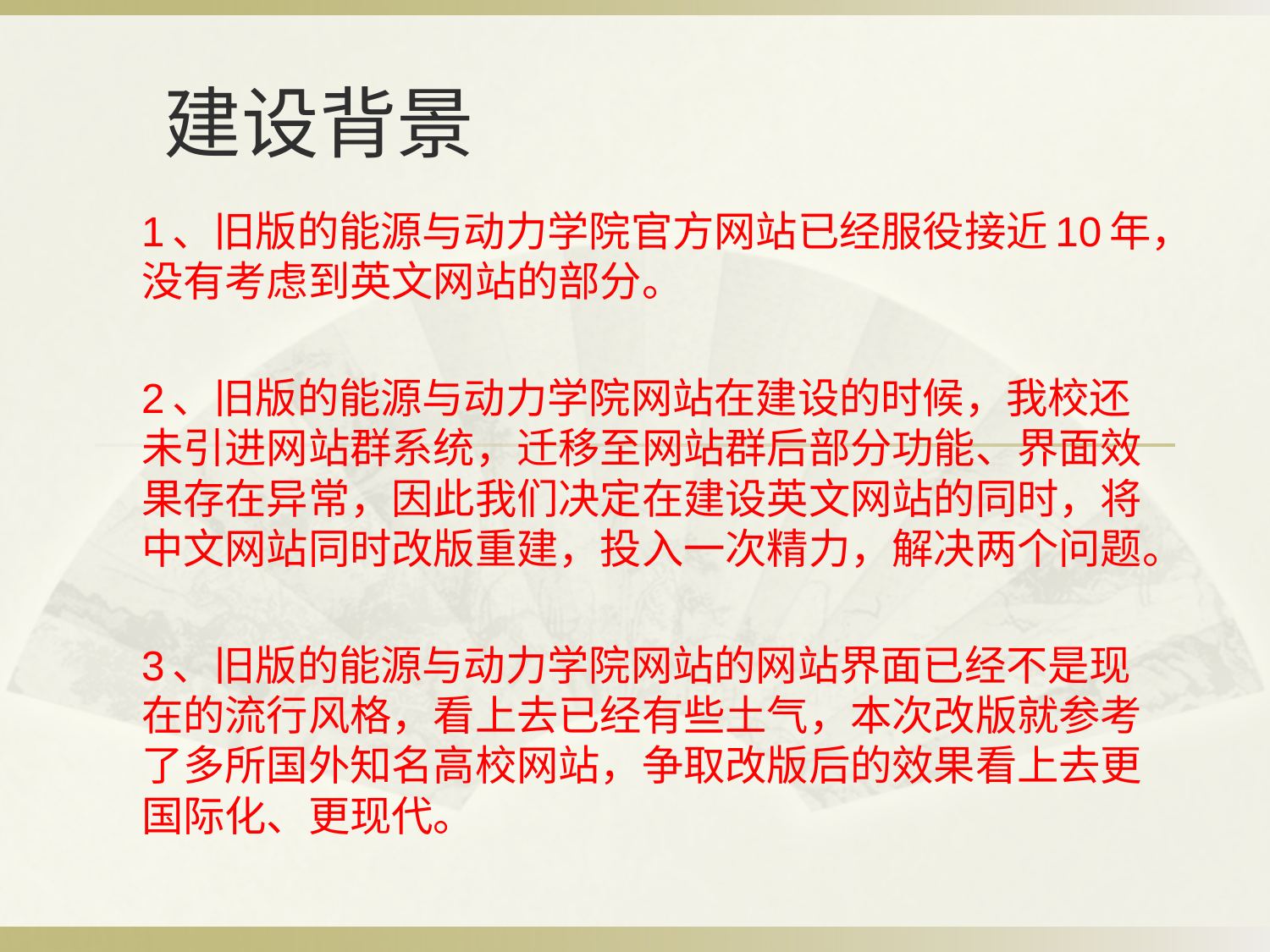

# 建设背景
1、旧版的能源与动力学院官方网站已经服役接近10年，没有考虑到英文网站的部分。

2、旧版的能源与动力学院网站在建设的时候，我校还未引进网站群系统，迁移至网站群后部分功能、界面效果存在异常，因此我们决定在建设英文网站的同时，将中文网站同时改版重建，投入一次精力，解决两个问题。

3、旧版的能源与动力学院网站的网站界面已经不是现在的流行风格，看上去已经有些土气，本次改版就参考了多所国外知名高校网站，争取改版后的效果看上去更国际化、更现代。